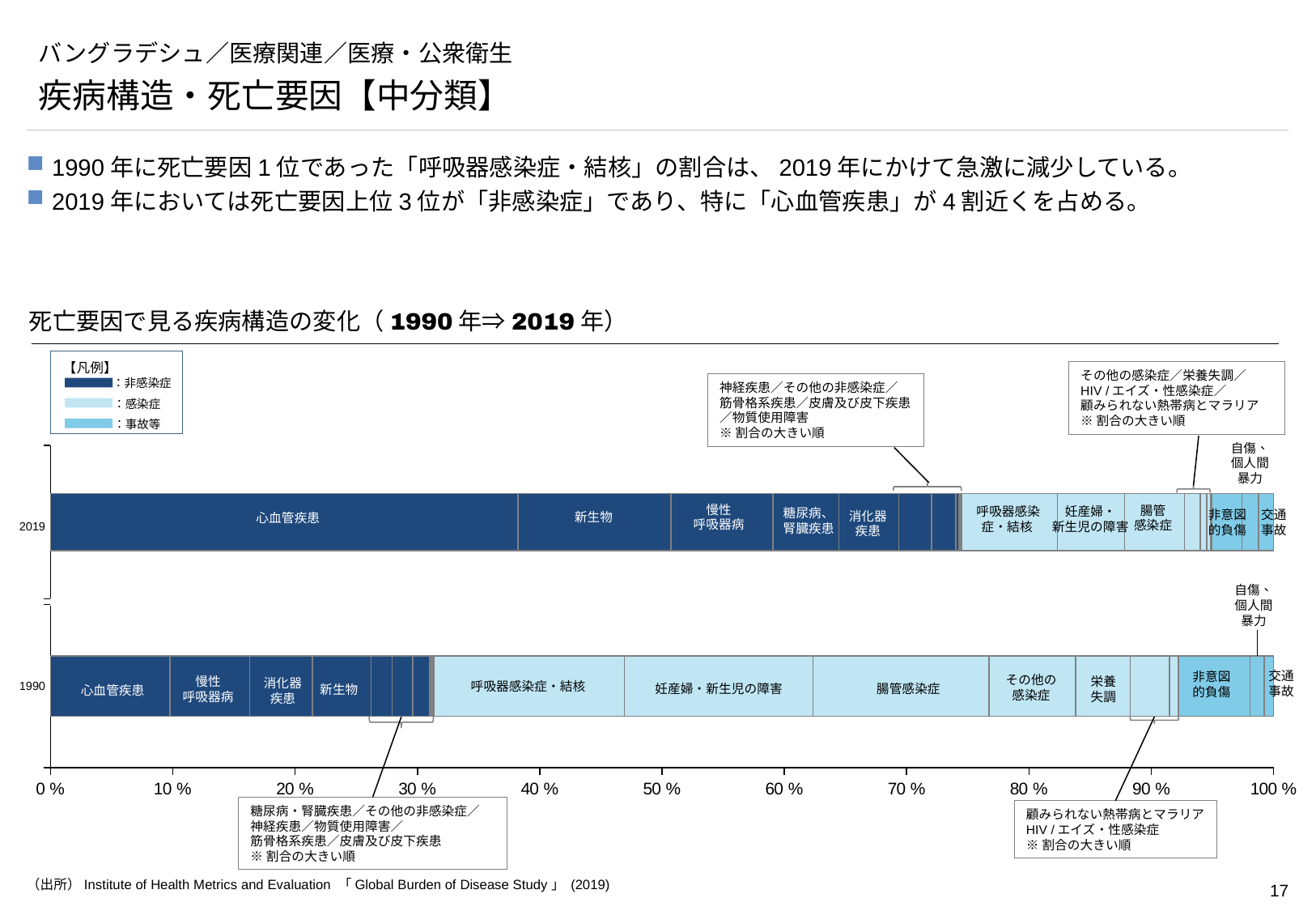

# バングラデシュ／医療関連／医療・公衆衛生
疾病構造・死亡要因【中分類】
1990年に死亡要因1位であった「呼吸器感染症・結核」の割合は、2019年にかけて急激に減少している。
2019年においては死亡要因上位3位が「非感染症」であり、特に「心血管疾患」が4割近くを占める。
死亡要因で見る疾病構造の変化（1990年⇒2019年）
【凡例】
：非感染症

：感染症

：事故等

その他の感染症／栄養失調／
HIV /エイズ・性感染症／
顧みられない熱帯病とマラリア
※割合の大きい順
神経疾患／その他の非感染症／
筋骨格系疾患／皮膚及び皮下疾患／物質使用障害
※割合の大きい順

### Chart

| Category |  |  |  |  |  |  |  |  |  |  |  |  |  |  |  |  |  |  |  |  |  |
|---|---|---|---|---|---|---|---|---|---|---|---|---|---|---|---|---|---|---|---|---|---|
自傷、
個人間
暴力

妊産婦・
新生児の障害
非意図
的負傷
慢性
呼吸器病
腸管
感染症
呼吸器感染
症・結核
糖尿病、
腎臓疾患
交通
事故
消化器
疾患
新生物
心血管疾患
2019
自傷、
個人間
暴力

### Chart

| Category |  |  |  |  |  |  |  |  |  |  |  |  |  |  |  |  |  |  |  |  |  |  |
|---|---|---|---|---|---|---|---|---|---|---|---|---|---|---|---|---|---|---|---|---|---|---|
非意図
的負傷
妊産婦・新生児の障害
交通
事故
1990
その他の
感染症
慢性
呼吸器病
栄養
失調
消化器
疾患
呼吸器感染症・結核
腸管感染症
新生物
心血管疾患

糖尿病・腎臓疾患／その他の非感染症／
神経疾患／物質使用障害／
筋骨格系疾患／皮膚及び皮下疾患
※割合の大きい順
顧みられない熱帯病とマラリア
HIV /エイズ・性感染症
※割合の大きい順
（出所）Institute of Health Metrics and Evaluation 「Global Burden of Disease Study」 (2019)